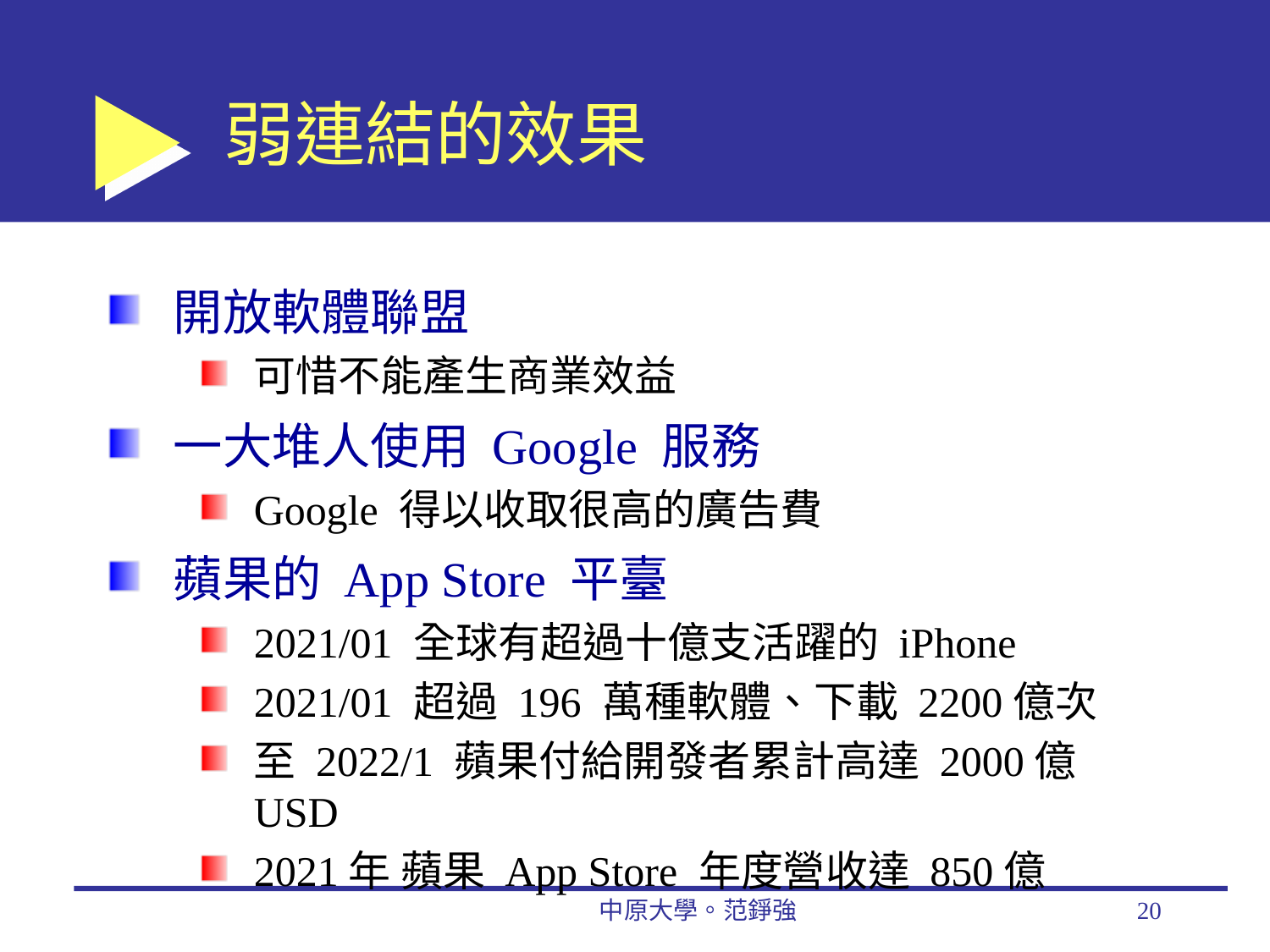

# 弱連結的效果
開放軟體聯盟
可惜不能產生商業效益
一大堆人使用 Google 服務
Google 得以收取很高的廣告費
蘋果的 App Store 平臺
2021/01 全球有超過十億支活躍的 iPhone
2021/01 超過 196 萬種軟體、下載 2200億次
至 2022/1 蘋果付給開發者累計高達 2000億 USD
2021年 蘋果 App Store 年度營收達 850億
中原大學。范錚強
20